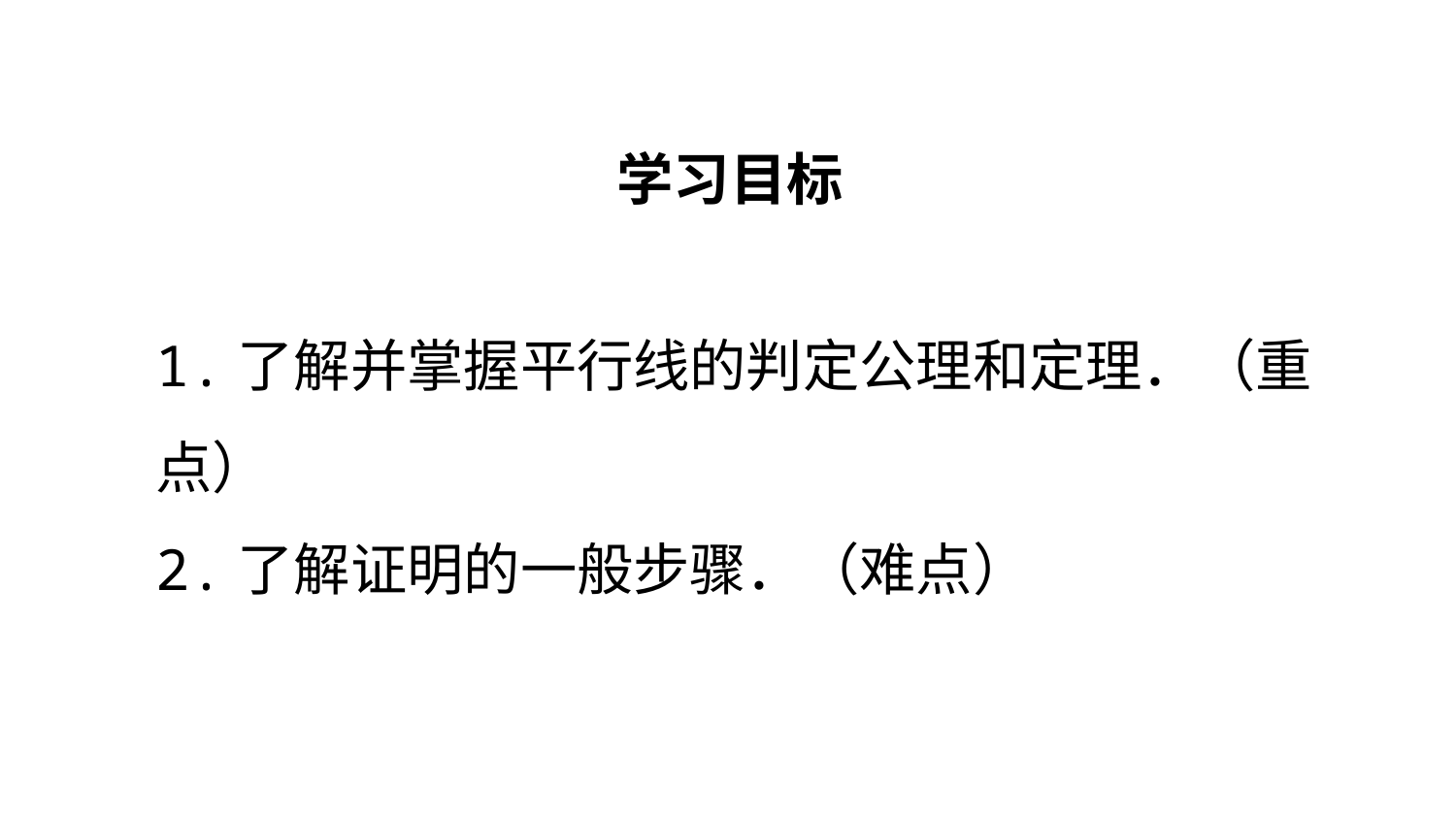

学习目标

1.了解并掌握平行线的判定公理和定理．（重点）
2.了解证明的一般步骤．（难点）